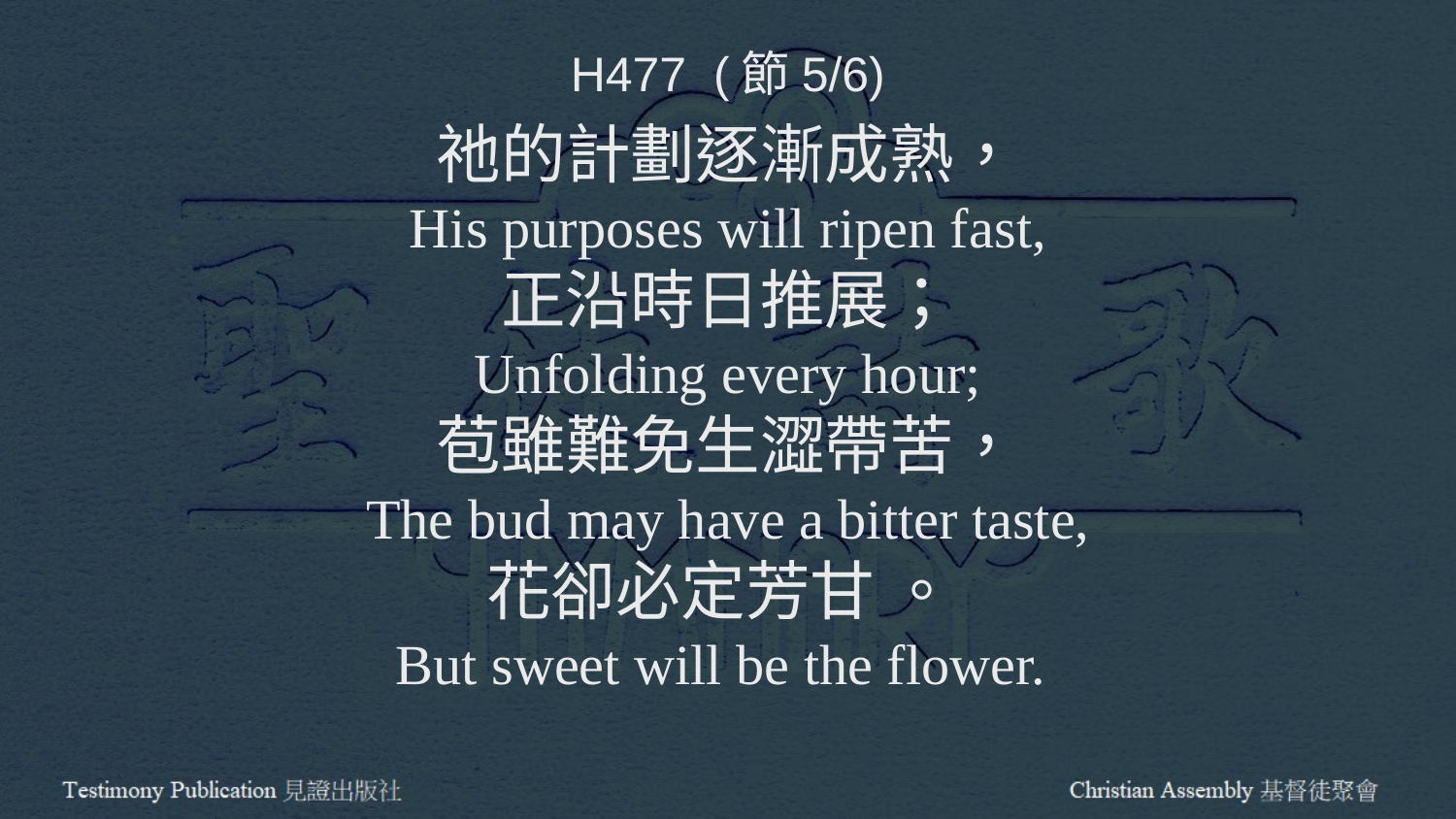

H477  (節5/6)
祂的計劃逐漸成熟，
His purposes will ripen fast,
正沿時日推展；
Unfolding every hour;
苞雖難免生澀帶苦，
The bud may have a bitter taste,
花卻必定芳甘 。
But sweet will be the flower.